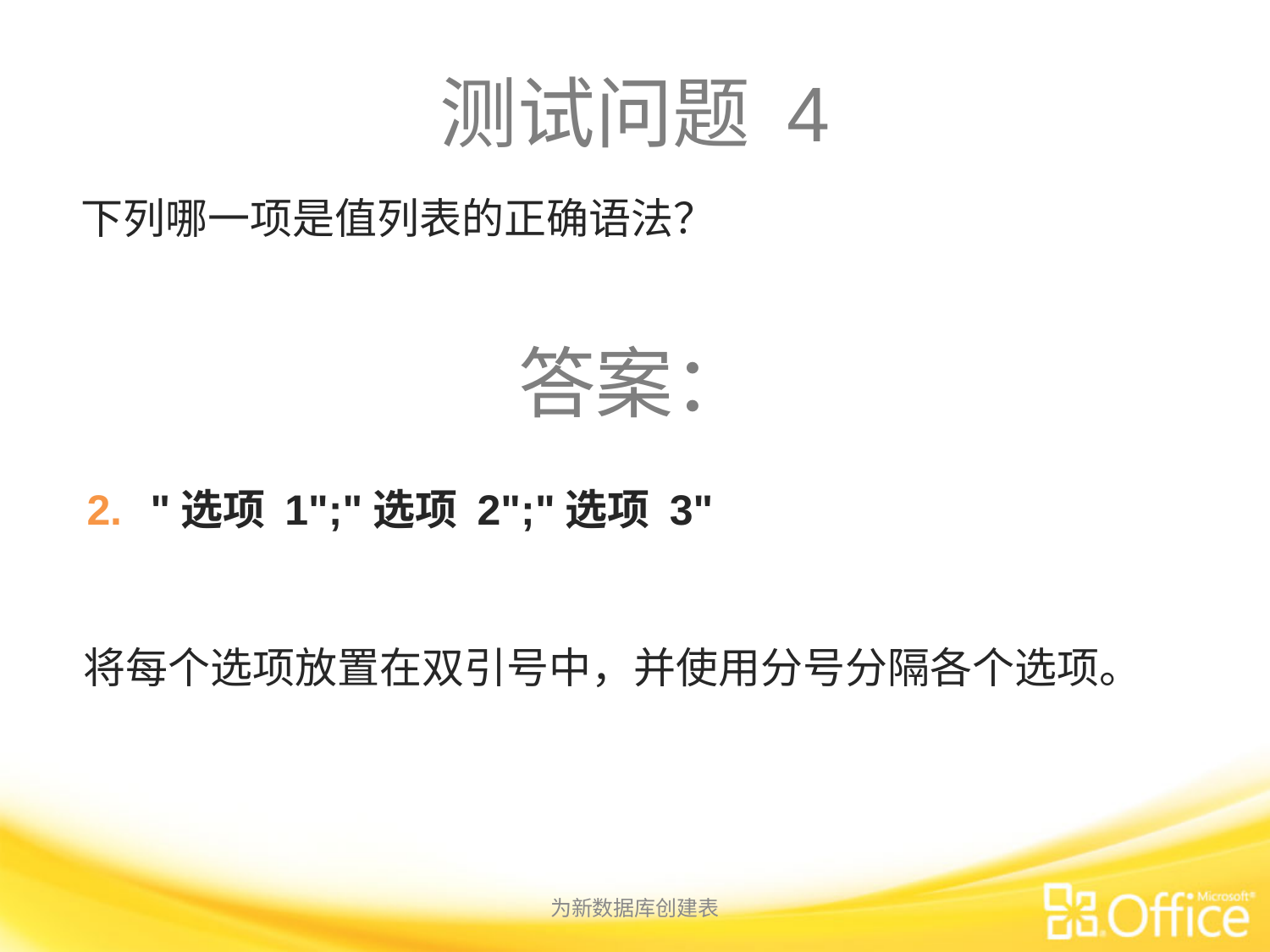

# 测试问题 4
下列哪一项是值列表的正确语法？
答案：
"选项 1";"选项 2";"选项 3"
将每个选项放置在双引号中，并使用分号分隔各个选项。
为新数据库创建表